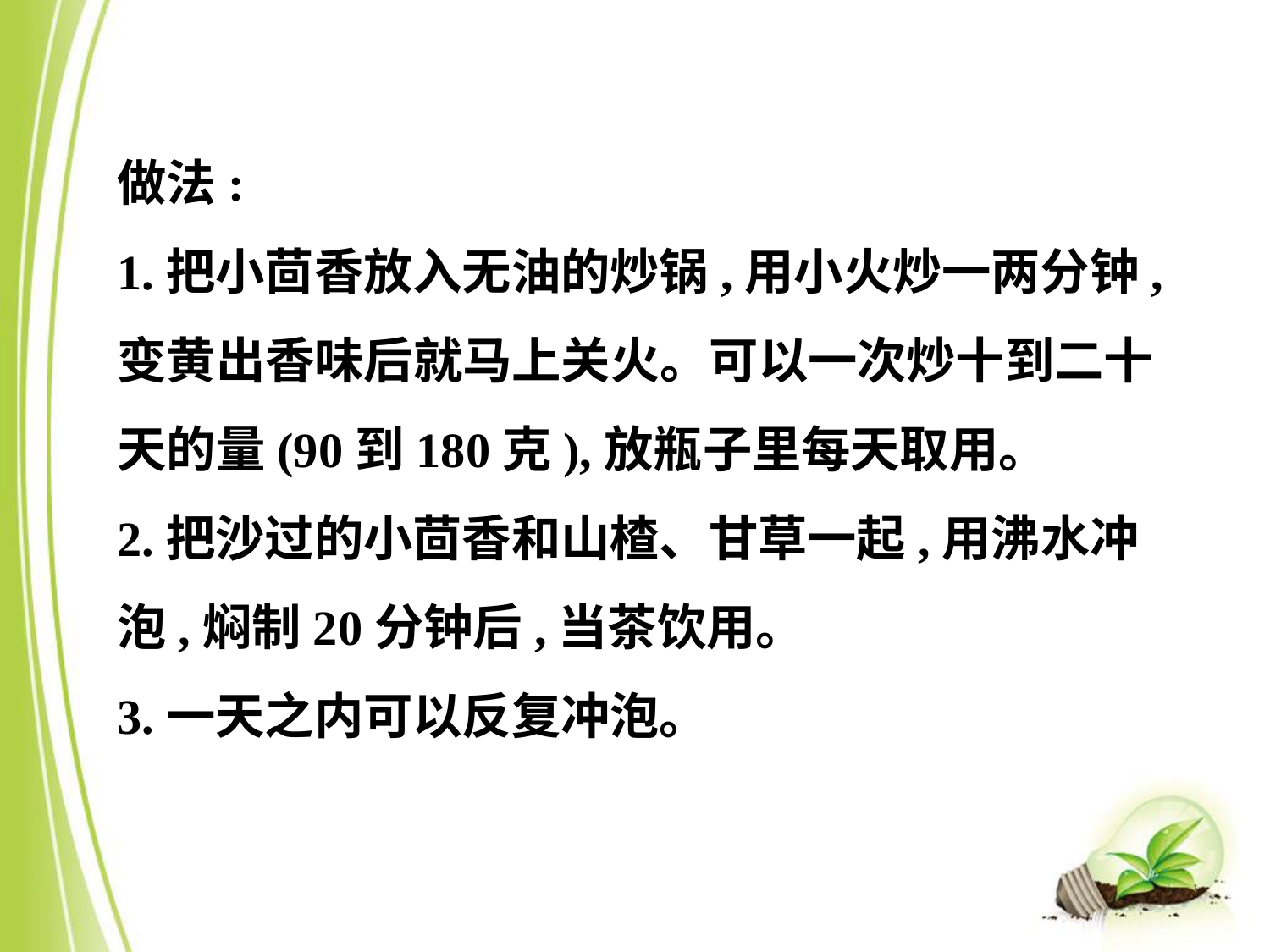

做法:
1.把小茴香放入无油的炒锅,用小火炒一两分钟,变黄出香味后就马上关火。可以一次炒十到二十天的量(90到180克),放瓶子里每天取用。
2.把沙过的小茴香和山楂、甘草一起,用沸水冲泡,焖制20分钟后,当茶饮用。
3.一天之内可以反复冲泡。